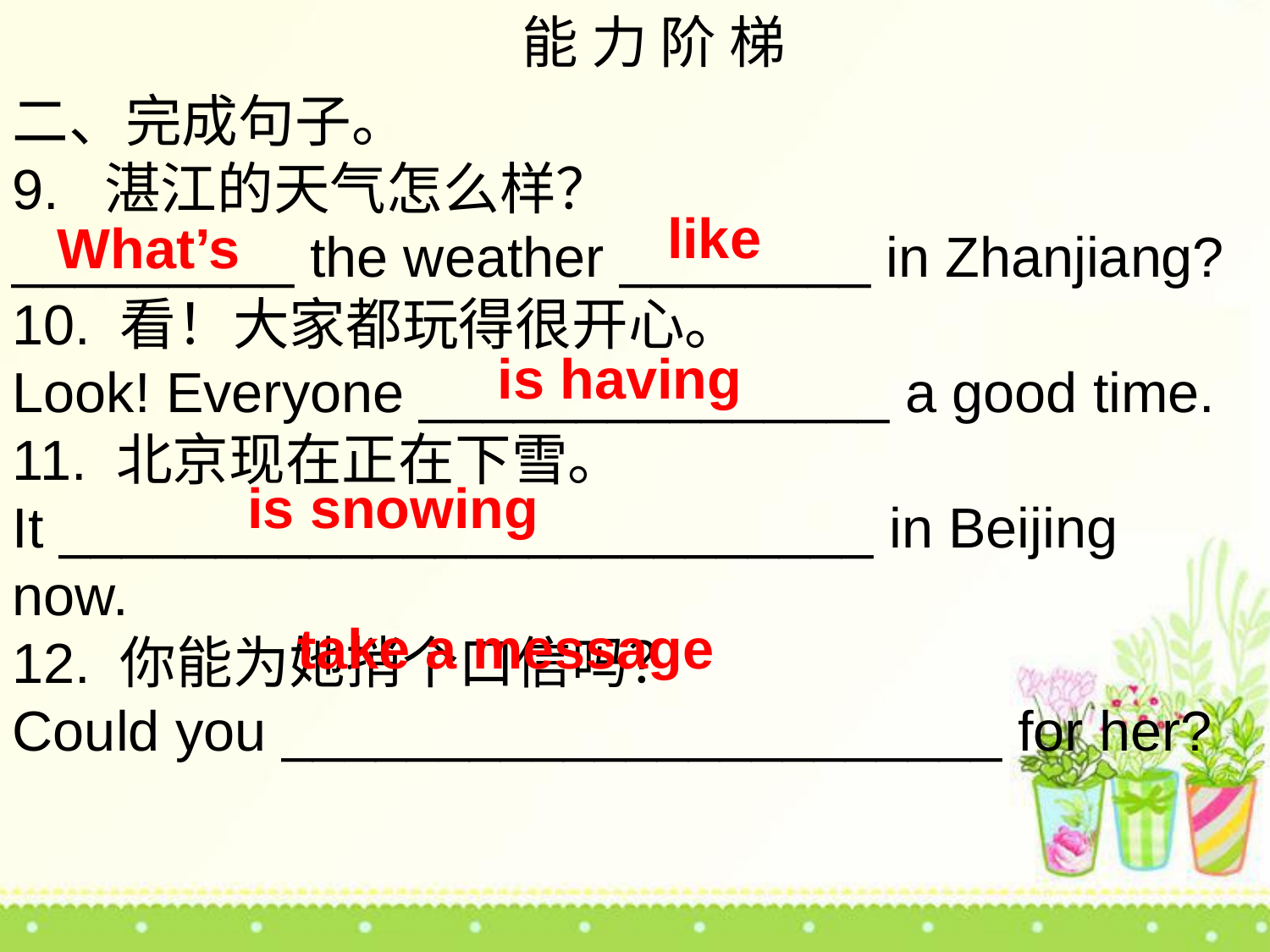

能 力 阶 梯
二、完成句子。
9.  湛江的天气怎么样？
_________ the weather ________ in Zhanjiang?
10. 看！大家都玩得很开心。
Look! Everyone _______________ a good time.
11. 北京现在正在下雪。
It __________________________ in Beijing now.
12. 你能为她捎个口信吗？
Could you _______________________ for her?
like
What’s
is having
is snowing
take a message